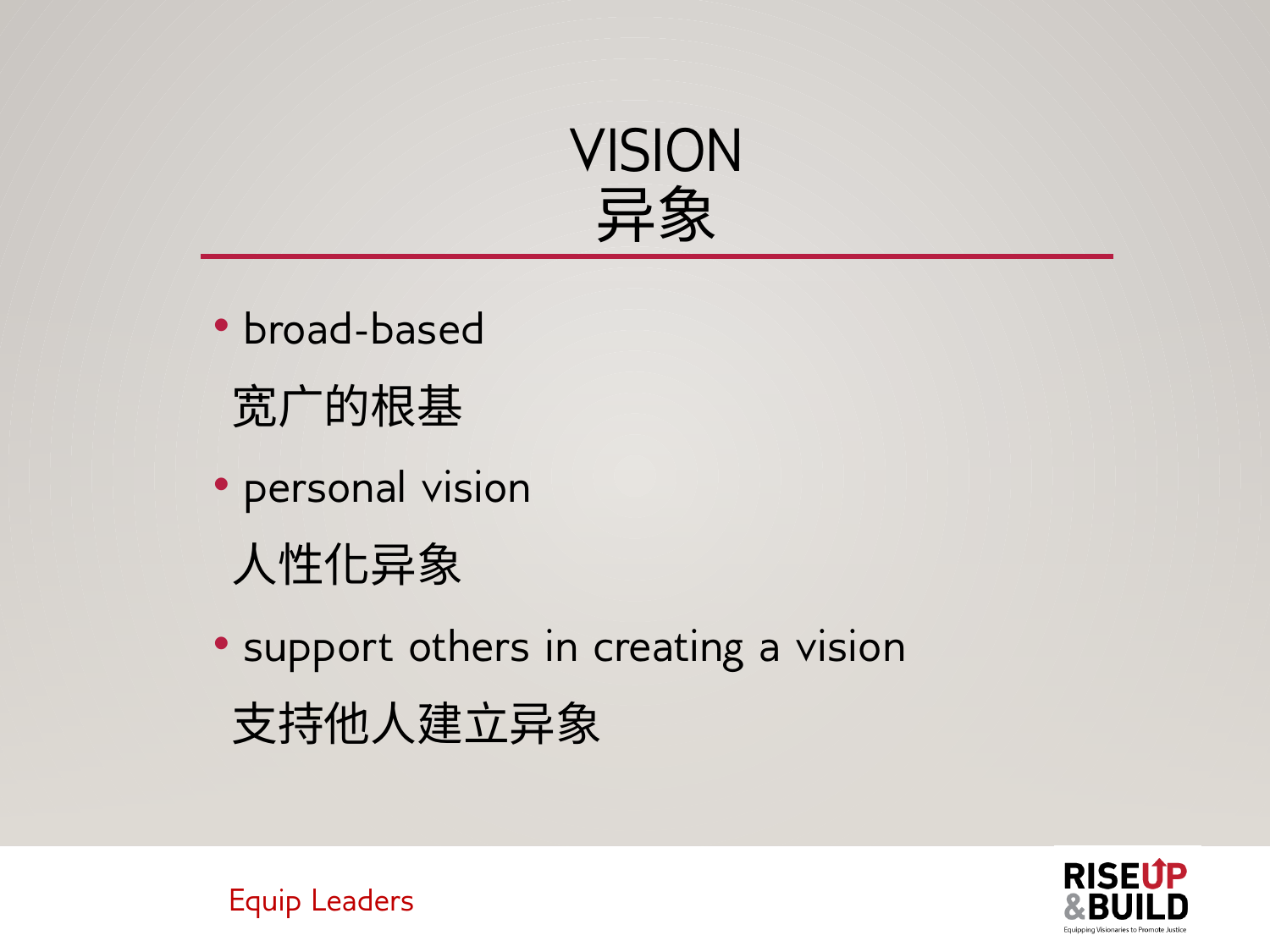

# VISION 异象
broad-based
 宽广的根基
personal vision
 人性化异象
support others in creating a vision
 支持他人建立异象
Equip Leaders